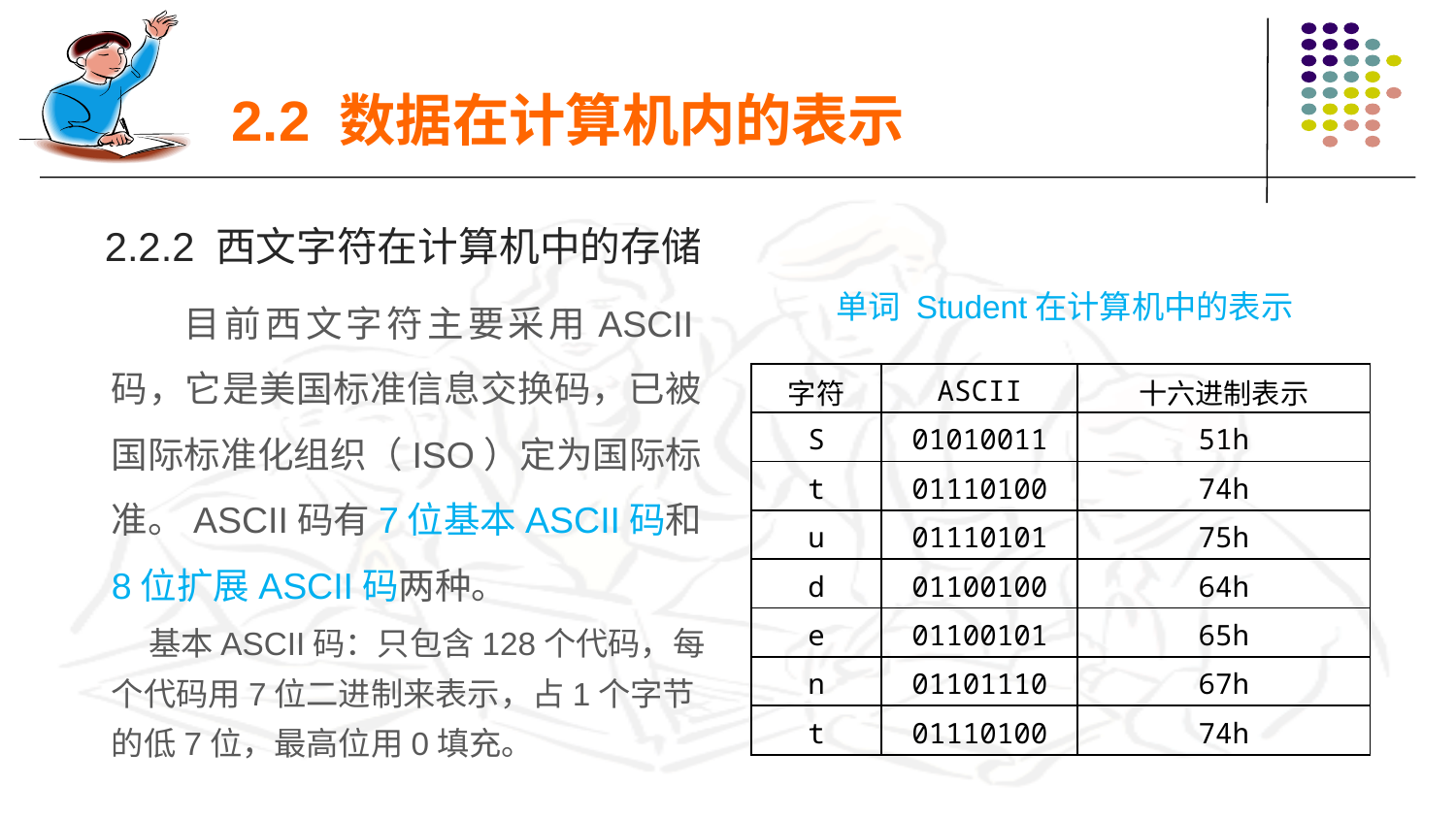

2.2 数据在计算机内的表示
2.2.2 西文字符在计算机中的存储

    单词 Student在计算机中的表示
目前西文字符主要采用ASCII码，它是美国标准信息交换码，已被国际标准化组织（ISO）定为国际标准。ASCII码有7位基本ASCII码和8位扩展ASCII码两种。

| 字符 | ASCII | 十六进制表示 |
| --- | --- | --- |
| S | 01010011 | 51h |
| t | 01110100 | 74h |
| u | 01110101 | 75h |
| d | 01100100 | 64h |
| e | 01100101 | 65h |
| n | 01101110 | 67h |
| t | 01110100 | 74h |
    基本ASCII码：只包含128个代码，每个代码用7位二进制来表示，占1个字节的低7位，最高位用0填充。